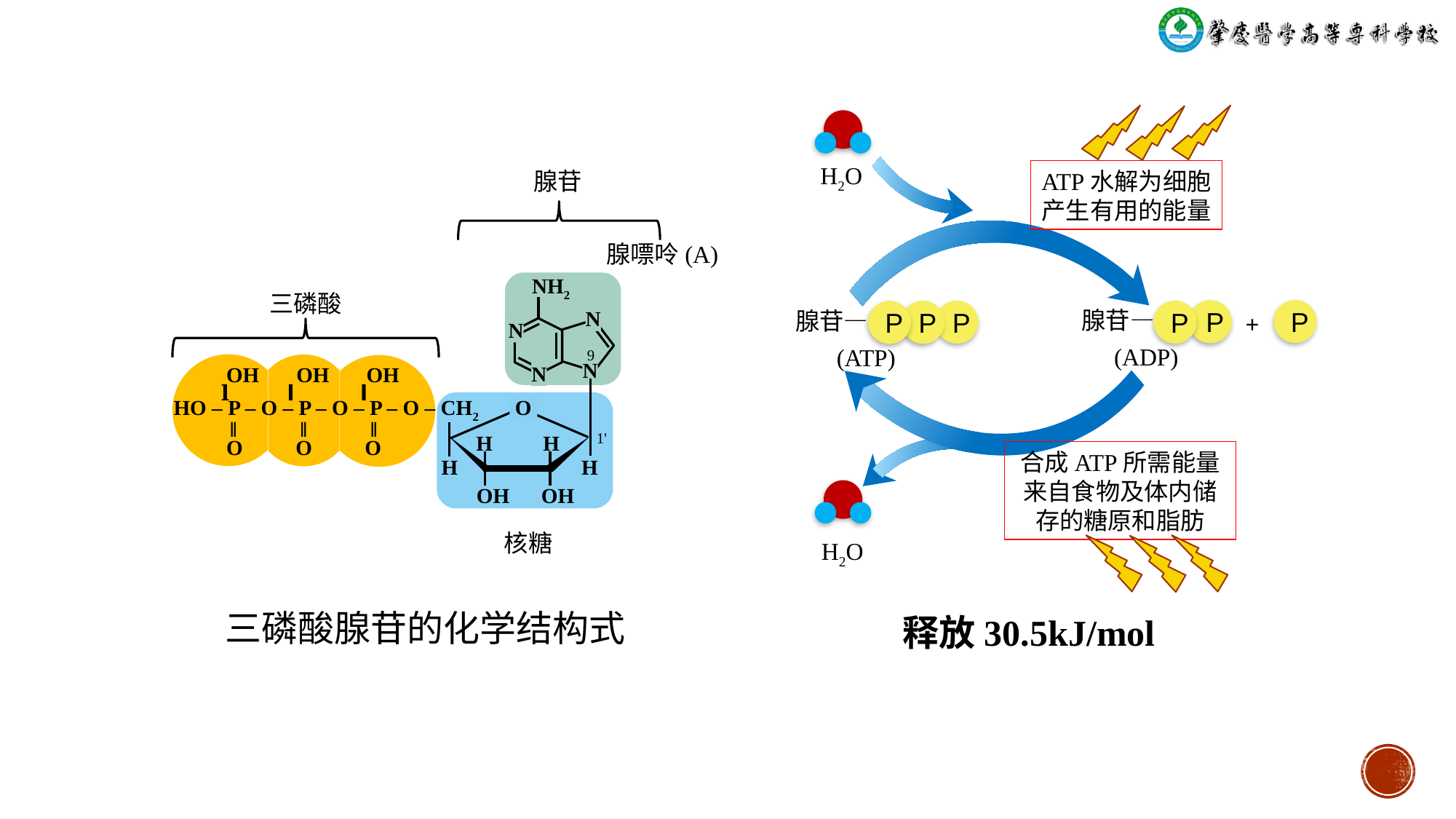

H2O
ATP水解为细胞
产生有用的能量
腺苷

腺嘌呤(A)

NH2
N
N

9

N
N
          OH       OH       OH
         ⅼ           ⅼ           ⅼ
HO ‒ P ‒ O ‒ P ‒ O ‒ P ‒ O ‒ CH2
           ‖            ǁ            ǁ
          O          O          O

O

1'
H
H
H
H
OH
OH
三磷酸
P
腺苷―
P
P
P
P
P
腺苷―
+
(ADP)
(ATP)

合成ATP所需能量来自食物及体内储存的糖原和脂肪

核糖

H2O
三磷酸腺苷的化学结构式
释放30.5kJ/mol